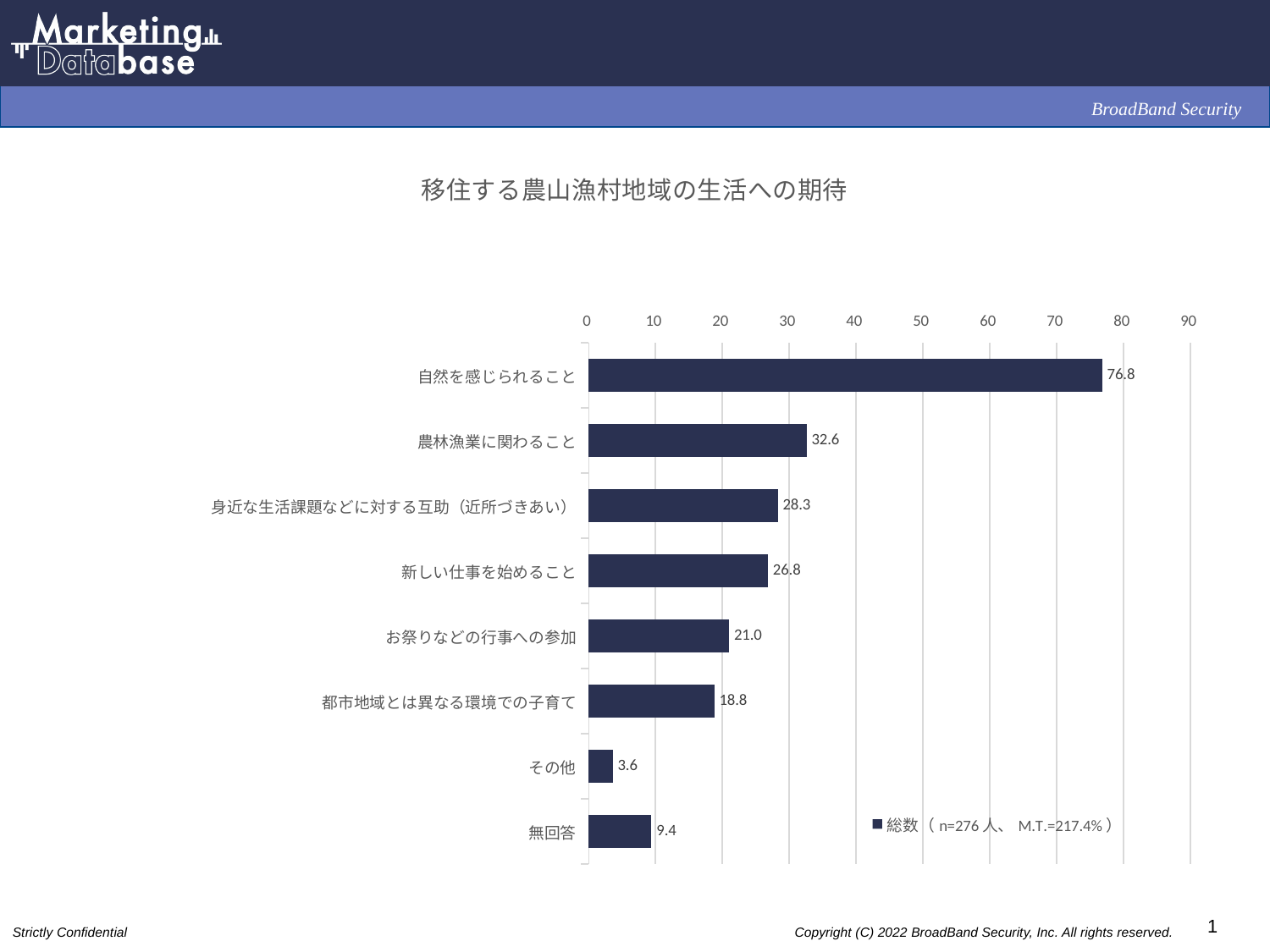

### Chart: 移住する農山漁村地域の生活への期待

| Category | 総数（n=276人、M.T.=217.4%） |
|---|---|
| 自然を感じられること | 76.8 |
| 農林漁業に関わること | 32.6 |
| 身近な生活課題などに対する互助（近所づきあい） | 28.3 |
| 新しい仕事を始めること | 26.8 |
| お祭りなどの行事への参加 | 21.0 |
| 都市地域とは異なる環境での子育て | 18.8 |
| その他 | 3.6 |
| 無回答 | 9.4 |